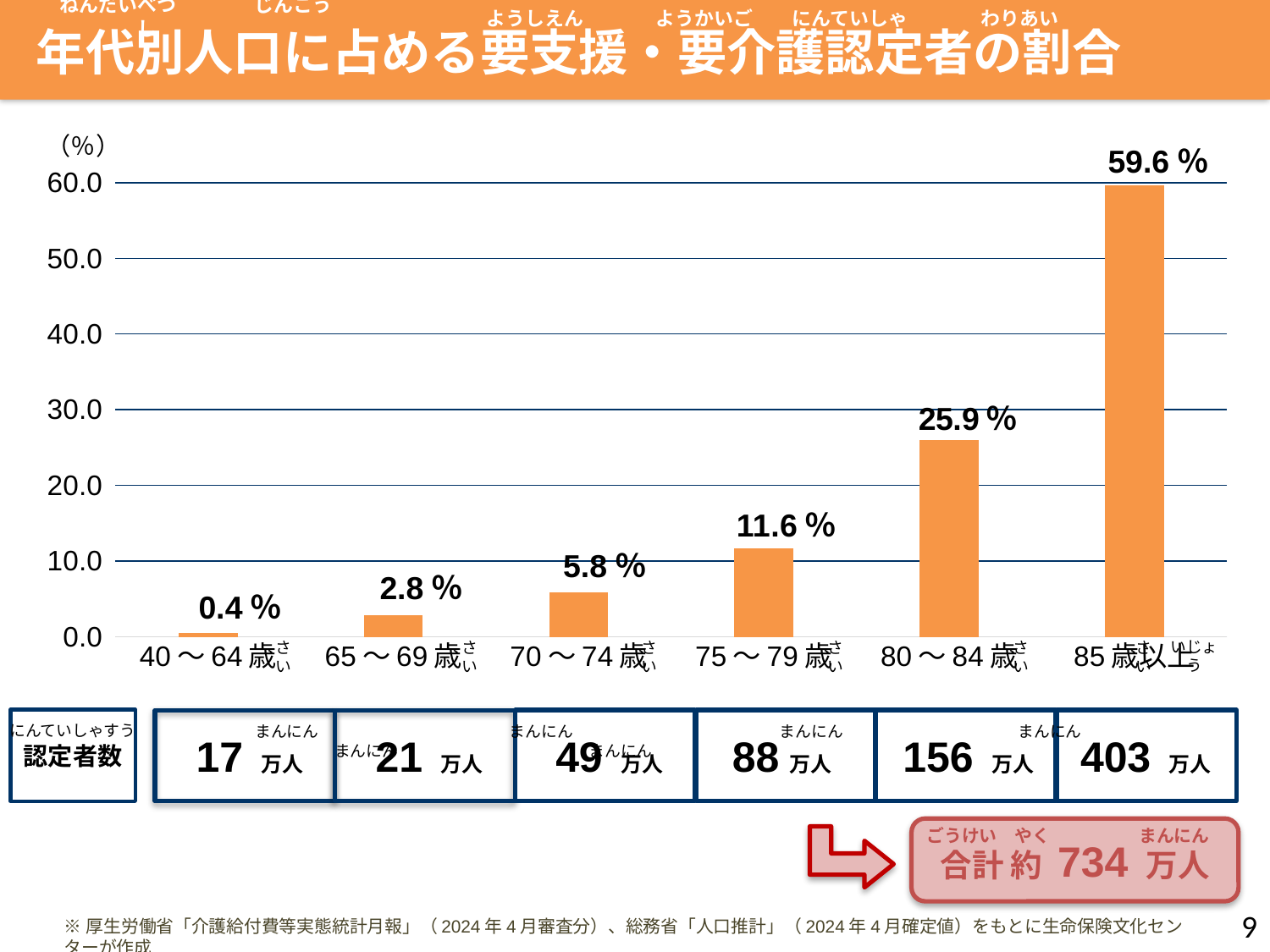

ねんだいべつ　　　　じんこう　　　　　　し
ようしえん
ようかいご
にんていしゃ
わりあい
年代別人口に占める要支援・要介護認定者の割合

### Chart

| Category |  |
|---|---|
| 40～64歳 | 0.4 |
| 65～69歳 | 2.8 |
| 70～74歳 | 5.8 |
| 75～79歳 | 11.6 |
| 80～84歳 | 25.9 |
| 85歳以上 | 59.6 |
保険金等
59.6％
5.8％
2.8％
0.4％
いじょう
さい
さい
さい
さい
さい
さい
にんていしゃすう
認定者数

まんにん　　　　　　　　　　　　まんにん　　　　　　　　　　　　　まんにん　　　　　　　　　　　まんにん　　　　　　　　　　　　　　まんにん　　　　　　　　　　　　まんにん
17 万人
49 万人
88万人
21 万人
156 万人
403 万人
ごうけい　やく
まんにん

合計 約 734 万人
9
※厚生労働省「介護給付費等実態統計月報」（2024年4月審査分）、総務省「人口推計」（2024年4月確定値）をもとに生命保険文化センターが作成